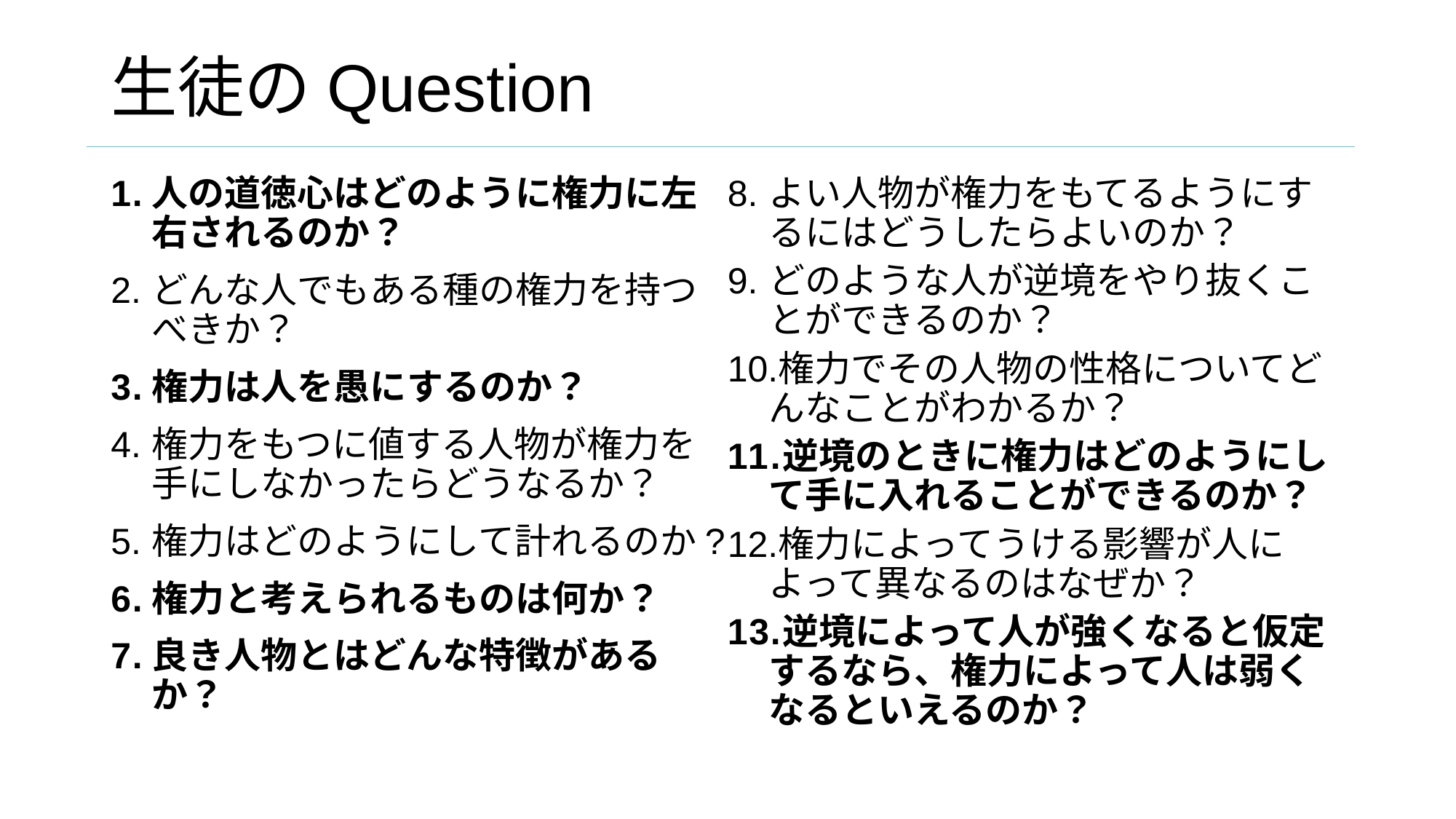

# 生徒のQuestion
人の道徳心はどのように権力に左右されるのか？
どんな人でもある種の権力を持つべきか？
権力は人を愚にするのか？
権力をもつに値する人物が権力を手にしなかったらどうなるか？
権力はどのようにして計れるのか?
権力と考えられるものは何か？
良き人物とはどんな特徴があるか？
よい人物が権力をもてるようにするにはどうしたらよいのか？
どのような人が逆境をやり抜くことができるのか？
権力でその人物の性格についてどんなことがわかるか？
逆境のときに権力はどのようにして手に入れることができるのか？
権力によってうける影響が人によって異なるのはなぜか？
逆境によって人が強くなると仮定するなら、権力によって人は弱くなるといえるのか？